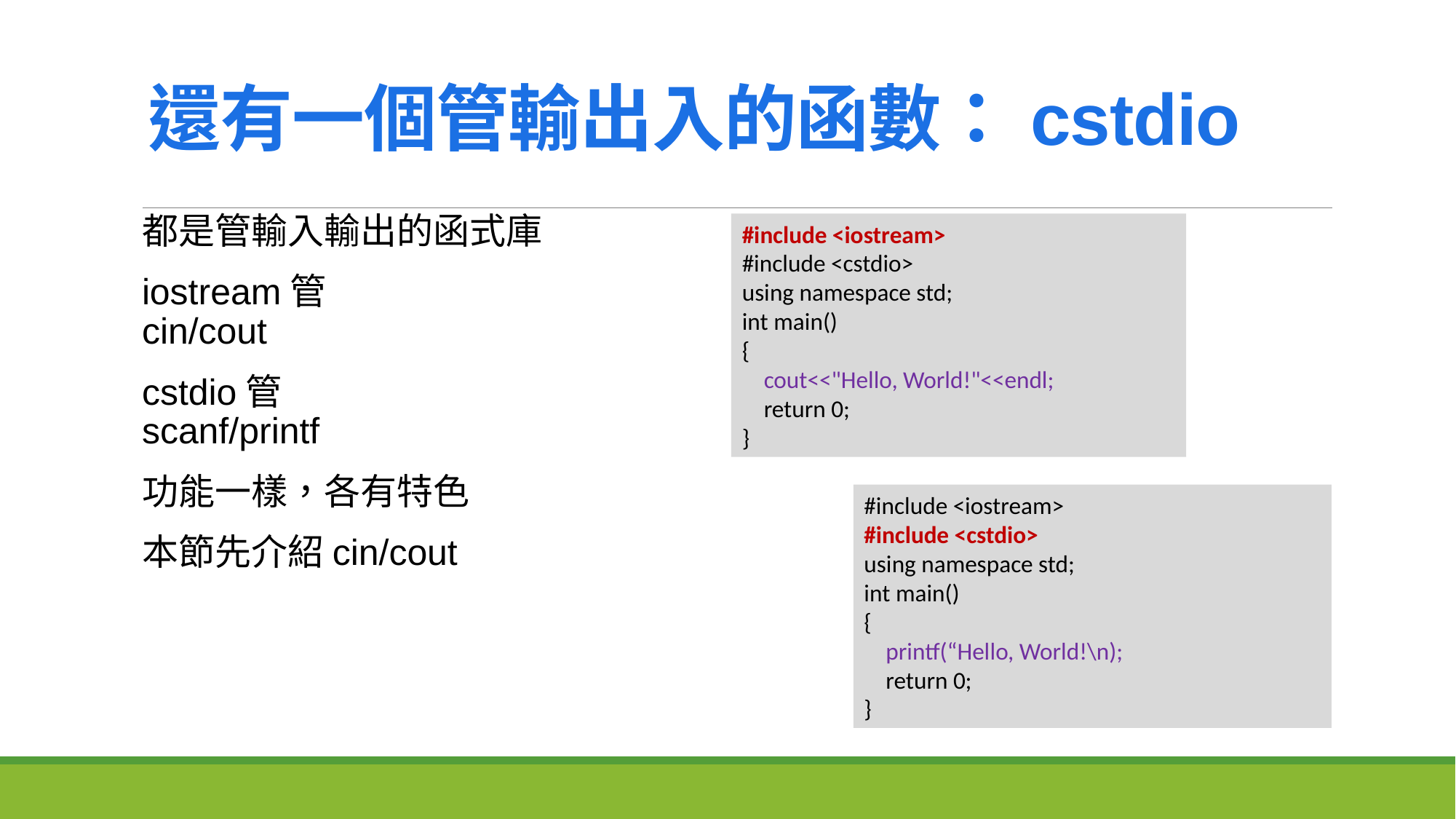

# 還有一個管輸出入的函數：cstdio
都是管輸入輸出的函式庫
iostream管
cin/cout
cstdio管
scanf/printf
功能一樣，各有特色
本節先介紹cin/cout
#include <iostream>
#include <cstdio>
using namespace std;
int main()
{
    cout<<"Hello, World!"<<endl;
    return 0;
}
#include <iostream>
#include <cstdio>
using namespace std;
int main()
{
    printf(“Hello, World!\n);
    return 0;
}